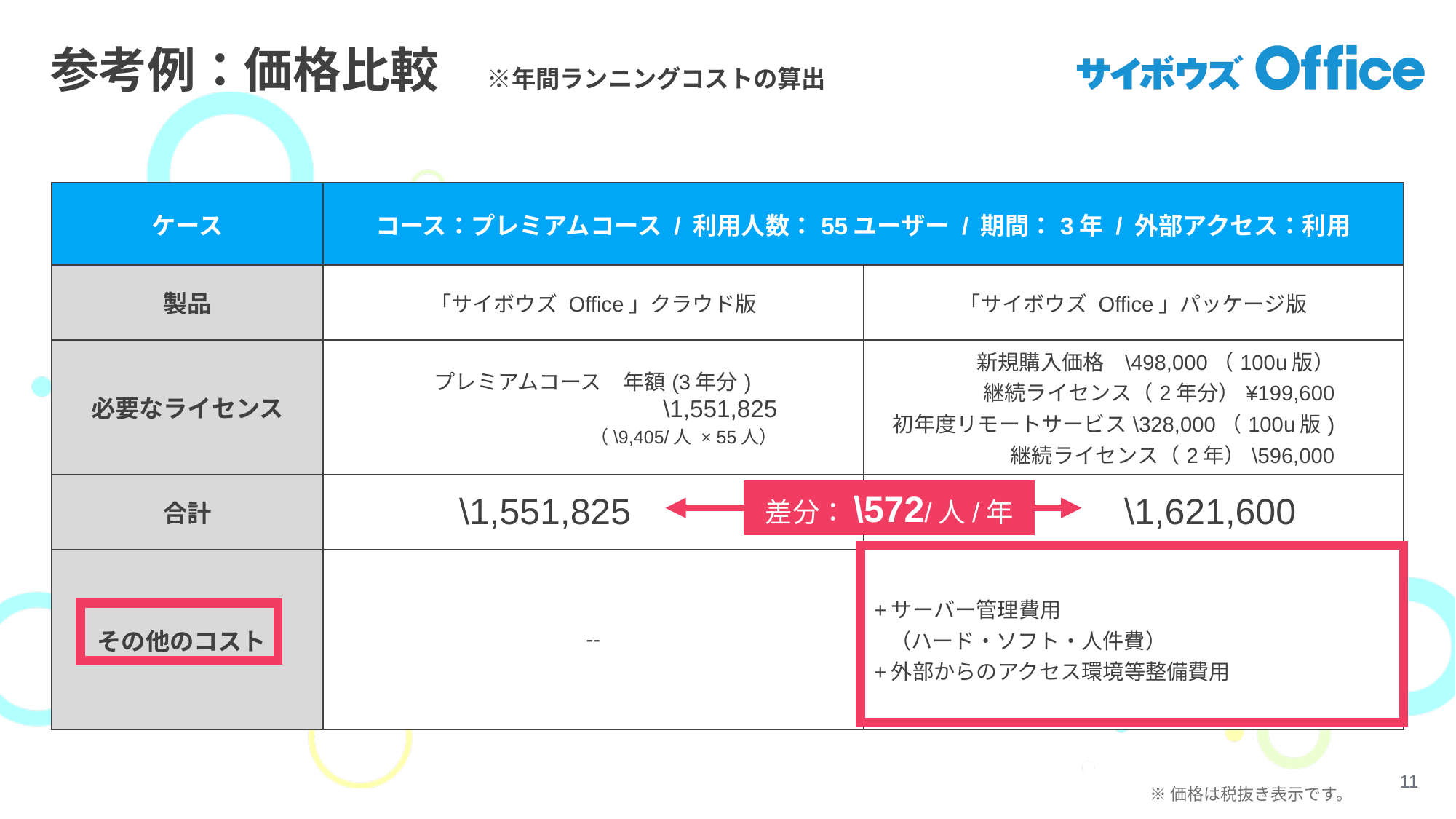

# 参考例：価格比較　※年間ランニングコストの算出
| ケース | コース：プレミアムコース / 利用人数：55ユーザー / 期間：3年 / 外部アクセス：利用 |  |
| --- | --- | --- |
| 製品 | 「サイボウズ Office」クラウド版 | 「サイボウズ Office」パッケージ版 |
| 必要なライセンス | プレミアムコース　年額(3年分)　 \1,551,825 （\9,405/人 × 55人） | 新規購入価格 \498,000（100u版） 継続ライセンス（2年分）¥199,600 初年度リモートサービス\328,000（100u版) 継続ライセンス（2年）\596,000 |
| 合計 | \1,551,825 | \1,621,600 |
| その他のコスト | -- | +サーバー管理費用 （ハード・ソフト・人件費） +外部からのアクセス環境等整備費用 |
差分：\572/人/年

11
※価格は税抜き表示です。